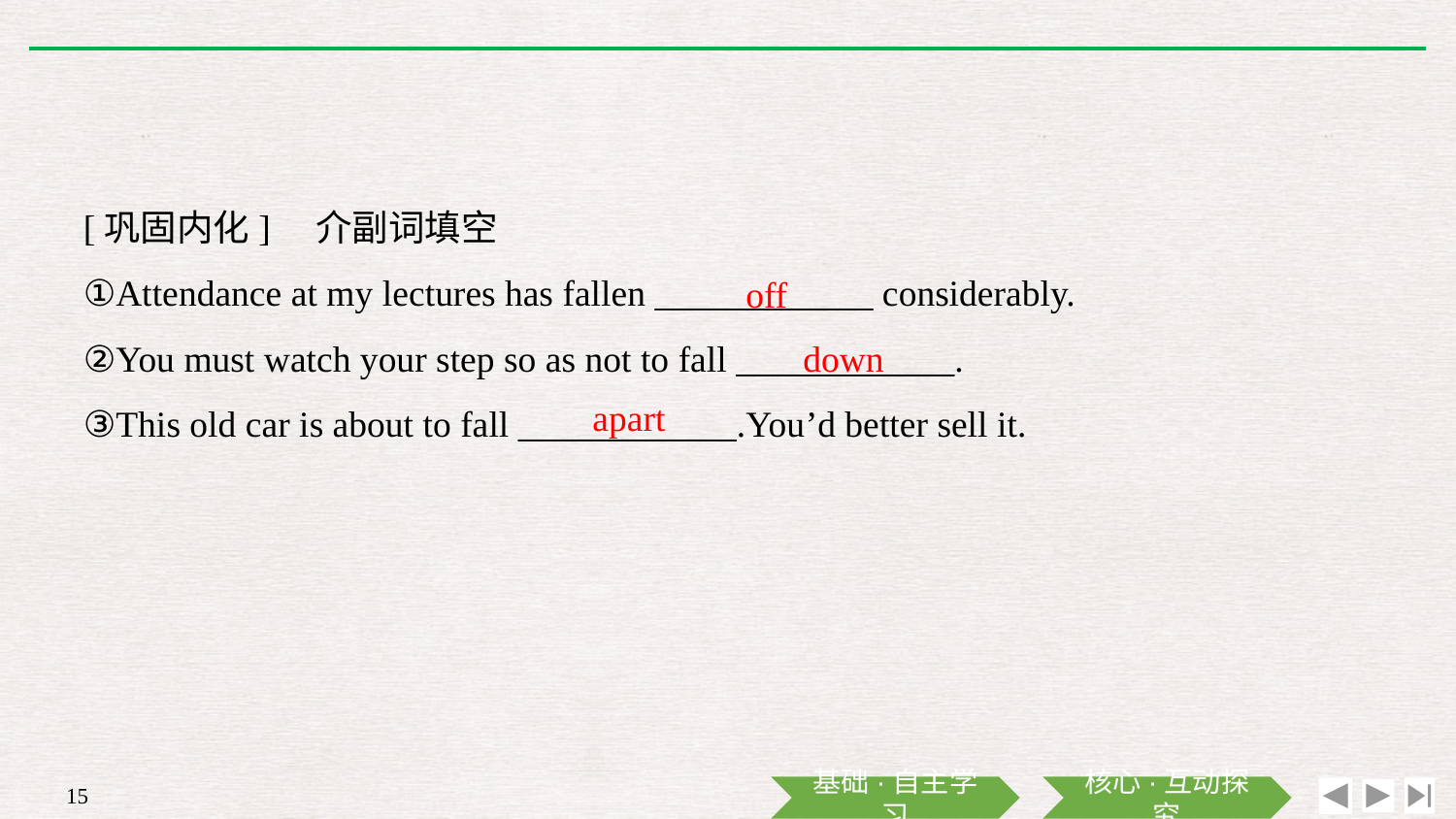

[巩固内化]　介副词填空
①Attendance at my lectures has fallen ____________ considerably.
②You must watch your step so as not to fall ____________.
③This old car is about to fall ____________.You’d better sell it.
off
down
apart